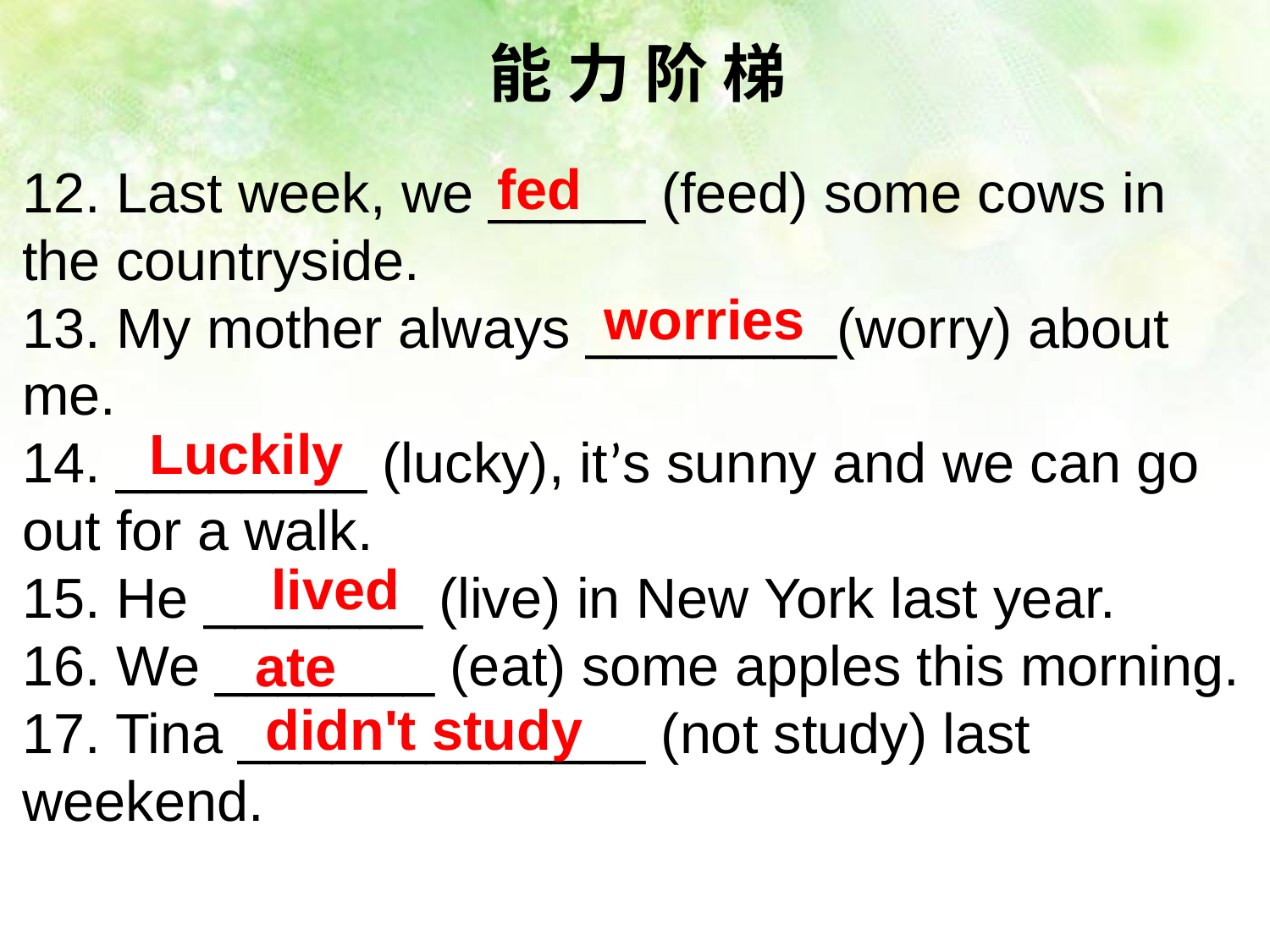

能 力 阶 梯
fed
12. Last week, we _____ (feed) some cows in the countryside.
13. My mother always ________(worry) about me.
14. ________ (lucky), it’s sunny and we can go out for a walk.
15. He _______ (live) in New York last year.
16. We _______ (eat) some apples this morning.
17. Tina _____________ (not study) last weekend.
worries
Luckily
lived
ate
didn't study